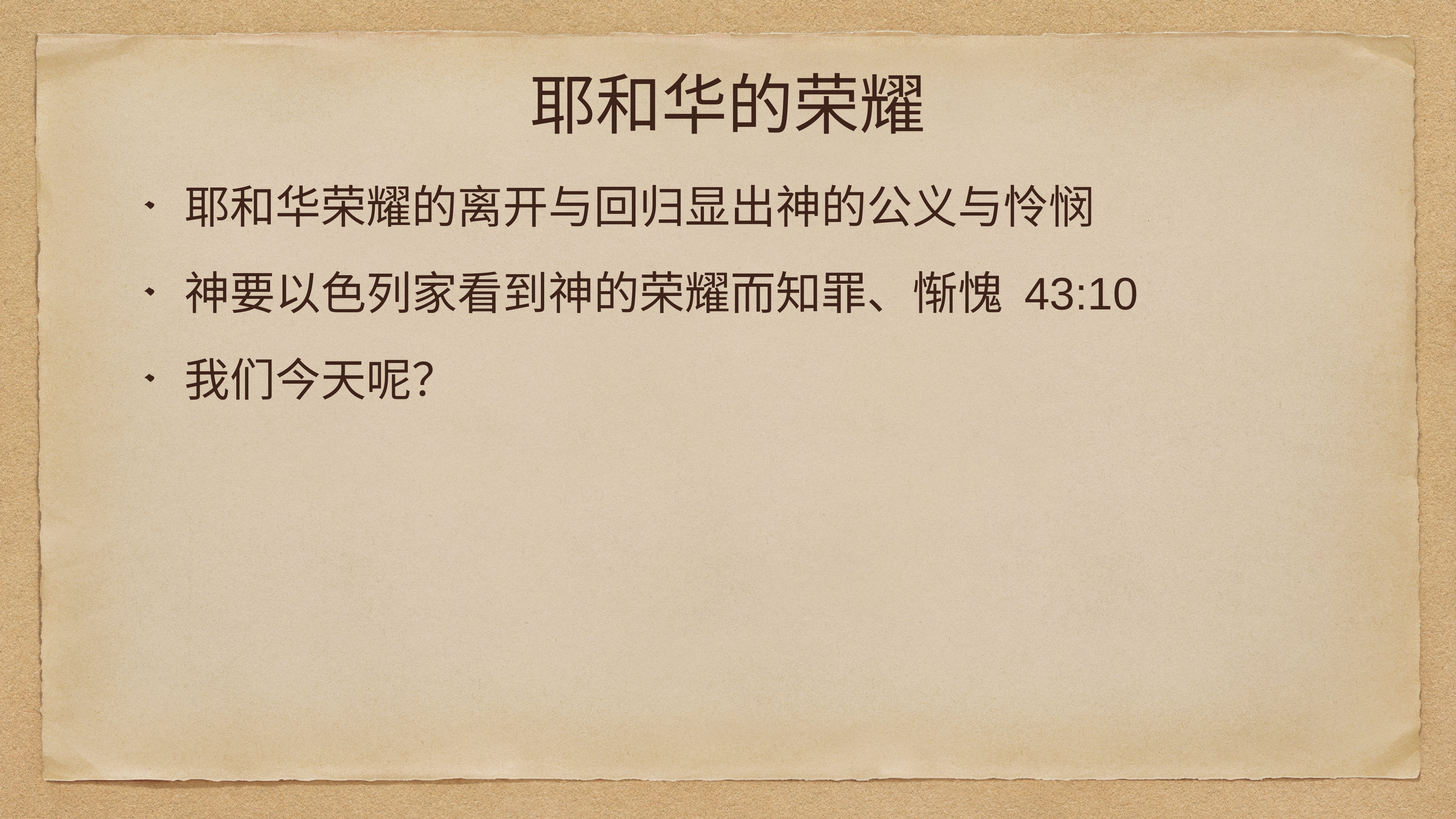

# 耶和华的荣耀
耶和华荣耀的离开与回归显出神的公义与怜悯
神要以色列家看到神的荣耀而知罪、惭愧 43:10
我们今天呢？